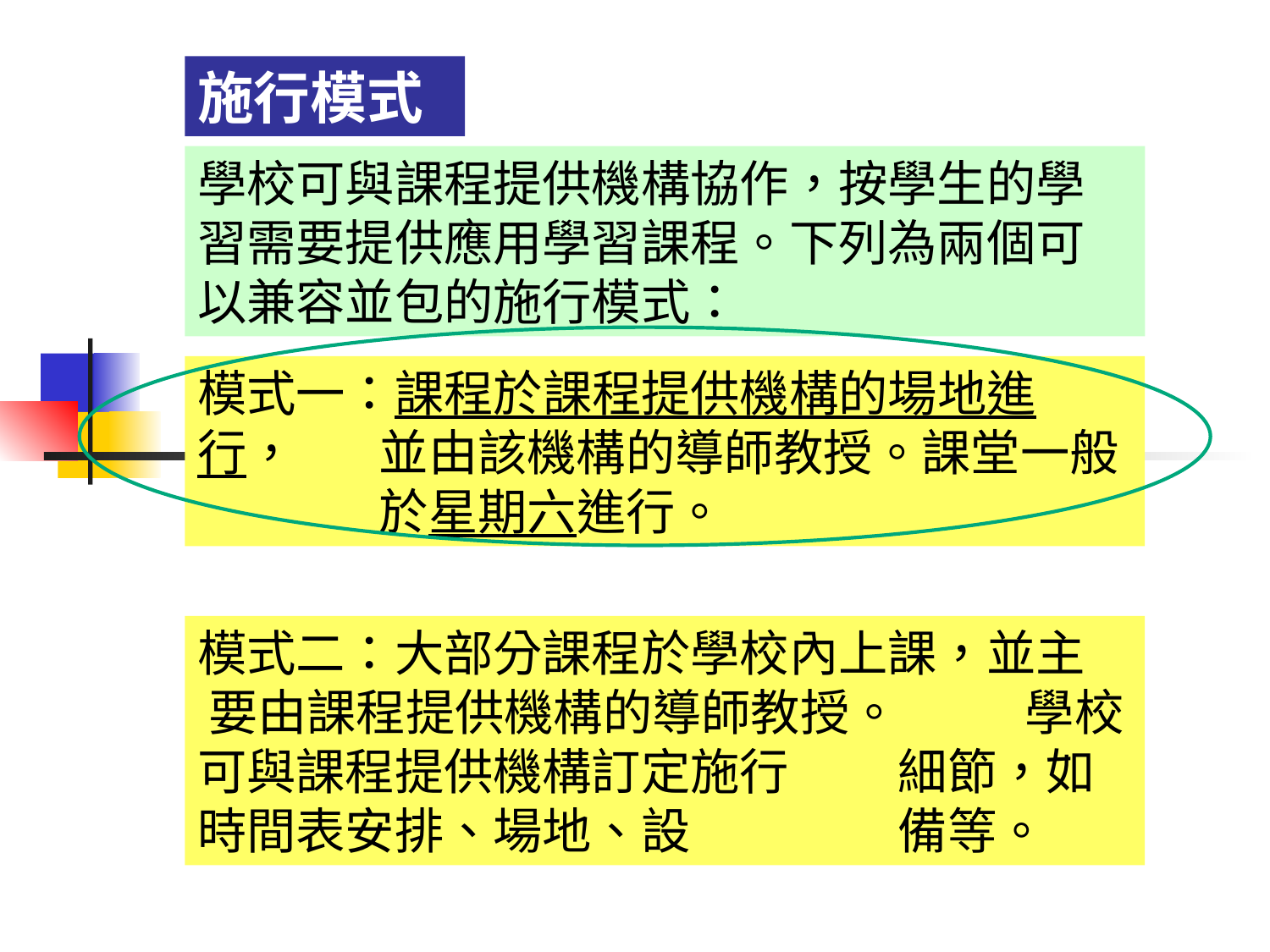

施行模式
學校可與課程提供機構協作，按學生的學習需要提供應用學習課程。下列為兩個可以兼容並包的施行模式：

模式一：課程於課程提供機構的場地進行，	     並由該機構的導師教授。課堂一般	     於星期六進行。
模式二：大部分課程於學校內上課，並主	      要由課程提供機構的導師教授。	      學校可與課程提供機構訂定施行	      細節，如時間表安排、場地、設  	      備等。